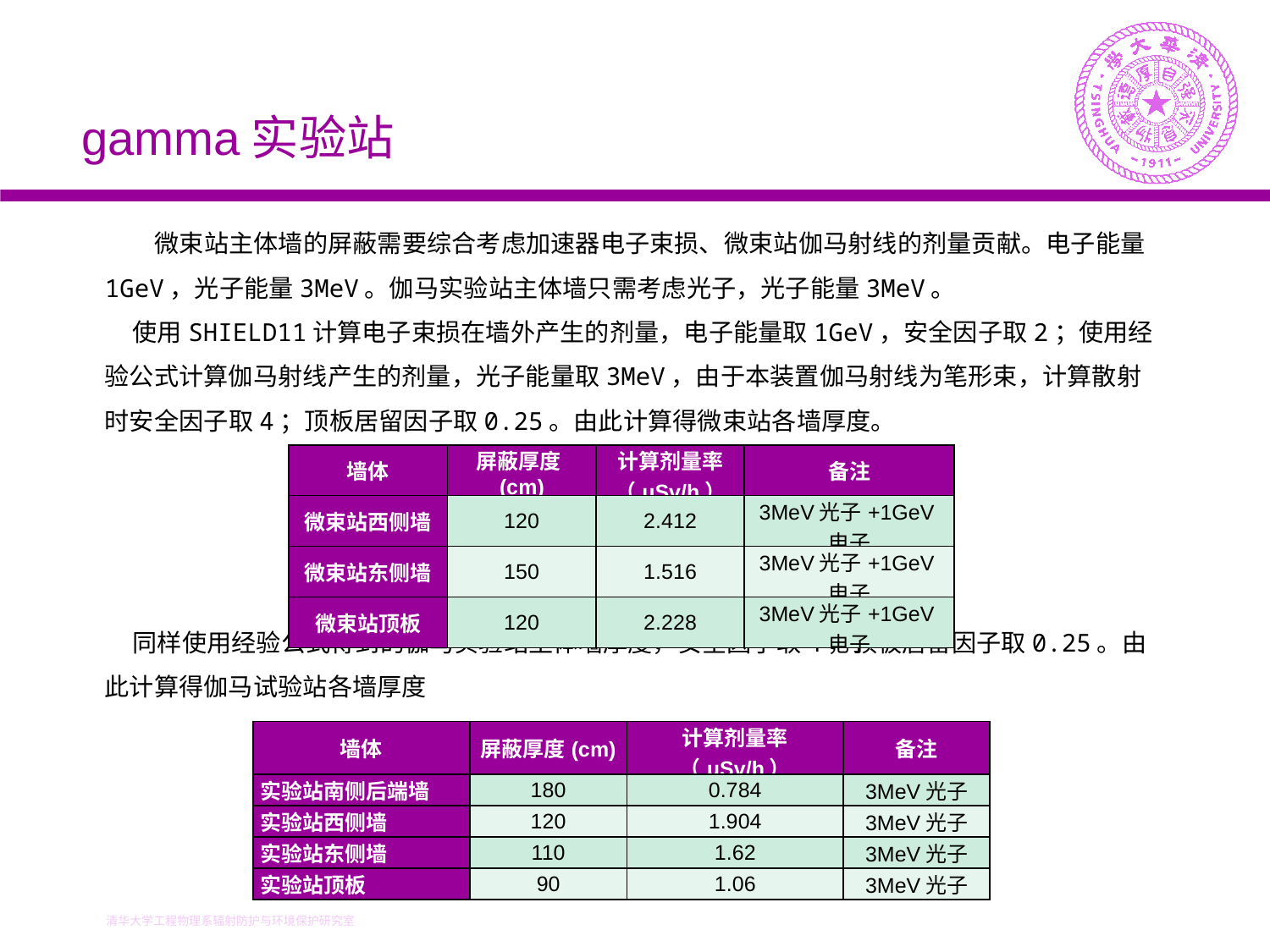

gamma实验站
        微束站主体墙的屏蔽需要综合考虑加速器电子束损、微束站伽马射线的剂量贡献。电子能量1GeV，光子能量3MeV。伽马实验站主体墙只需考虑光子，光子能量3MeV。
    使用SHIELD11计算电子束损在墙外产生的剂量，电子能量取1GeV，安全因子取2；使用经验公式计算伽马射线产生的剂量，光子能量取3MeV，由于本装置伽马射线为笔形束，计算散射时安全因子取4；顶板居留因子取0.25。由此计算得微束站各墙厚度。

    同样使用经验公式得到的伽马实验站主体墙厚度，安全因子取4，顶板居留因子取0.25。由此计算得伽马试验站各墙厚度

| 墙体 | 屏蔽厚度(cm) | 计算剂量率 （μSv/h） | 备注 |
| --- | --- | --- | --- |
| 微束站西侧墙 | 120 | 2.412 | 3MeV光子+1GeV电子 |
| 微束站东侧墙 | 150 | 1.516 | 3MeV光子+1GeV电子 |
| 微束站顶板 | 120 | 2.228 | 3MeV光子+1GeV电子 |
| 墙体 | 屏蔽厚度(cm) | 计算剂量率 （μSv/h） | 备注 |
| --- | --- | --- | --- |
| 实验站南侧后端墙 | 180 | 0.784 | 3MeV光子 |
| 实验站西侧墙 | 120 | 1.904 | 3MeV光子 |
| 实验站东侧墙 | 110 | 1.62 | 3MeV光子 |
| 实验站顶板 | 90 | 1.06 | 3MeV光子 |
18